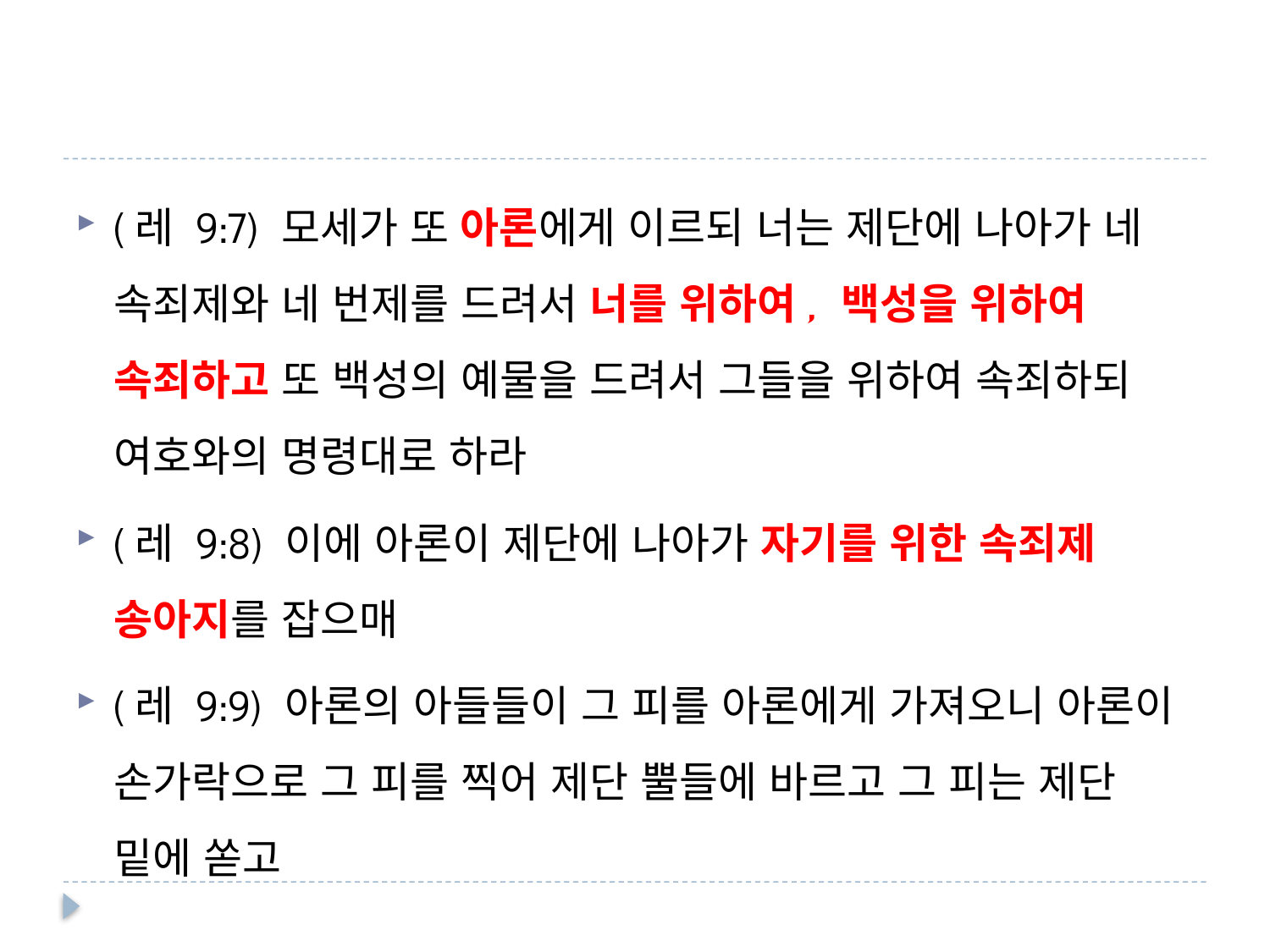

#
(레 9:7) 모세가 또 아론에게 이르되 너는 제단에 나아가 네 속죄제와 네 번제를 드려서 너를 위하여, 백성을 위하여 속죄하고 또 백성의 예물을 드려서 그들을 위하여 속죄하되 여호와의 명령대로 하라
(레 9:8) 이에 아론이 제단에 나아가 자기를 위한 속죄제 송아지를 잡으매
(레 9:9) 아론의 아들들이 그 피를 아론에게 가져오니 아론이 손가락으로 그 피를 찍어 제단 뿔들에 바르고 그 피는 제단 밑에 쏟고